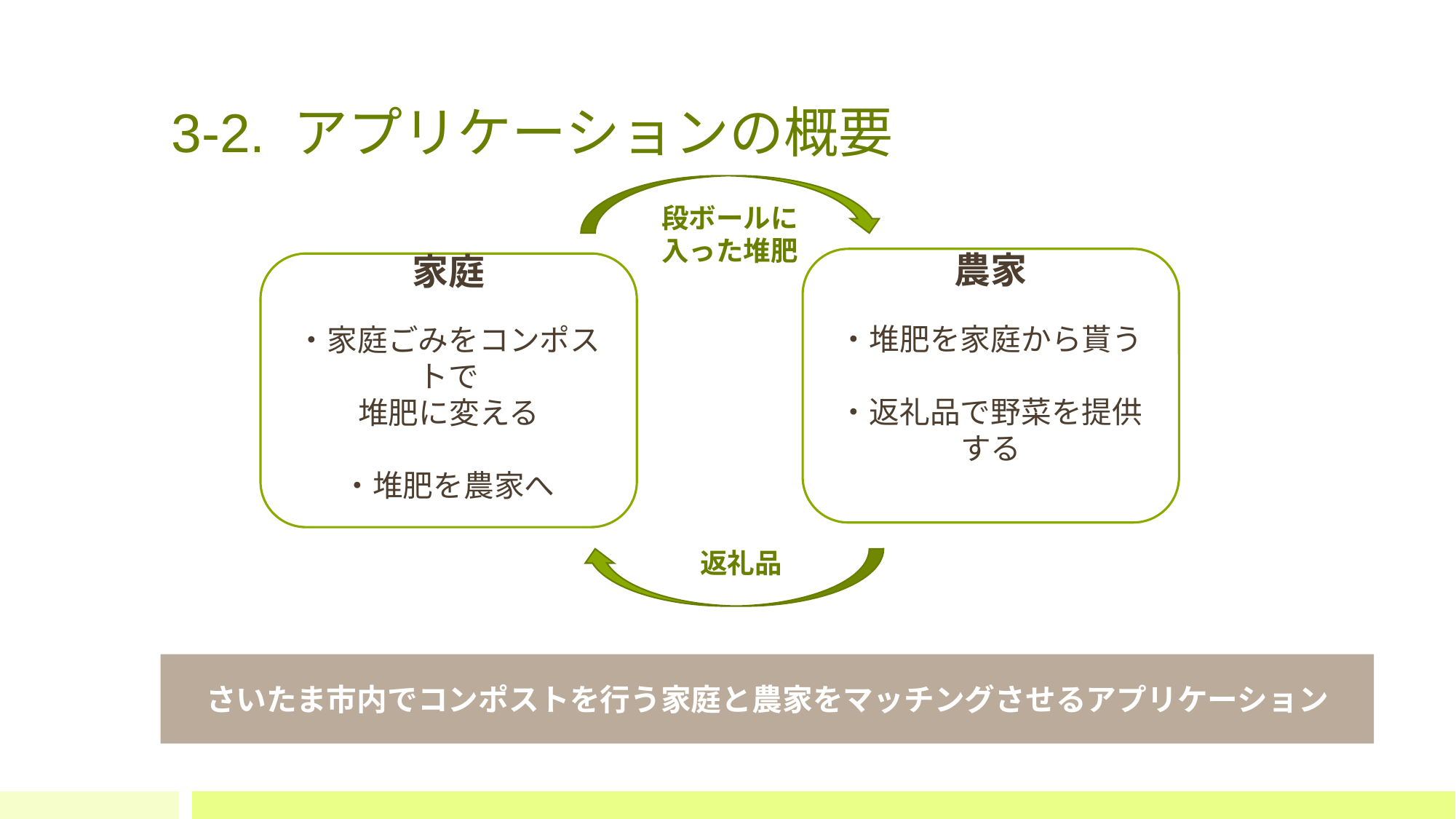

# 3-2. アプリケーションの概要

農家

・堆肥を家庭から貰う

・返礼品で野菜を提供する

家庭

・家庭ごみをコンポストで
堆肥に変える

・堆肥を農家へ

段ボールに
入った堆肥
返礼品
さいたま市内でコンポストを行う家庭と農家をマッチングさせるアプリケーション